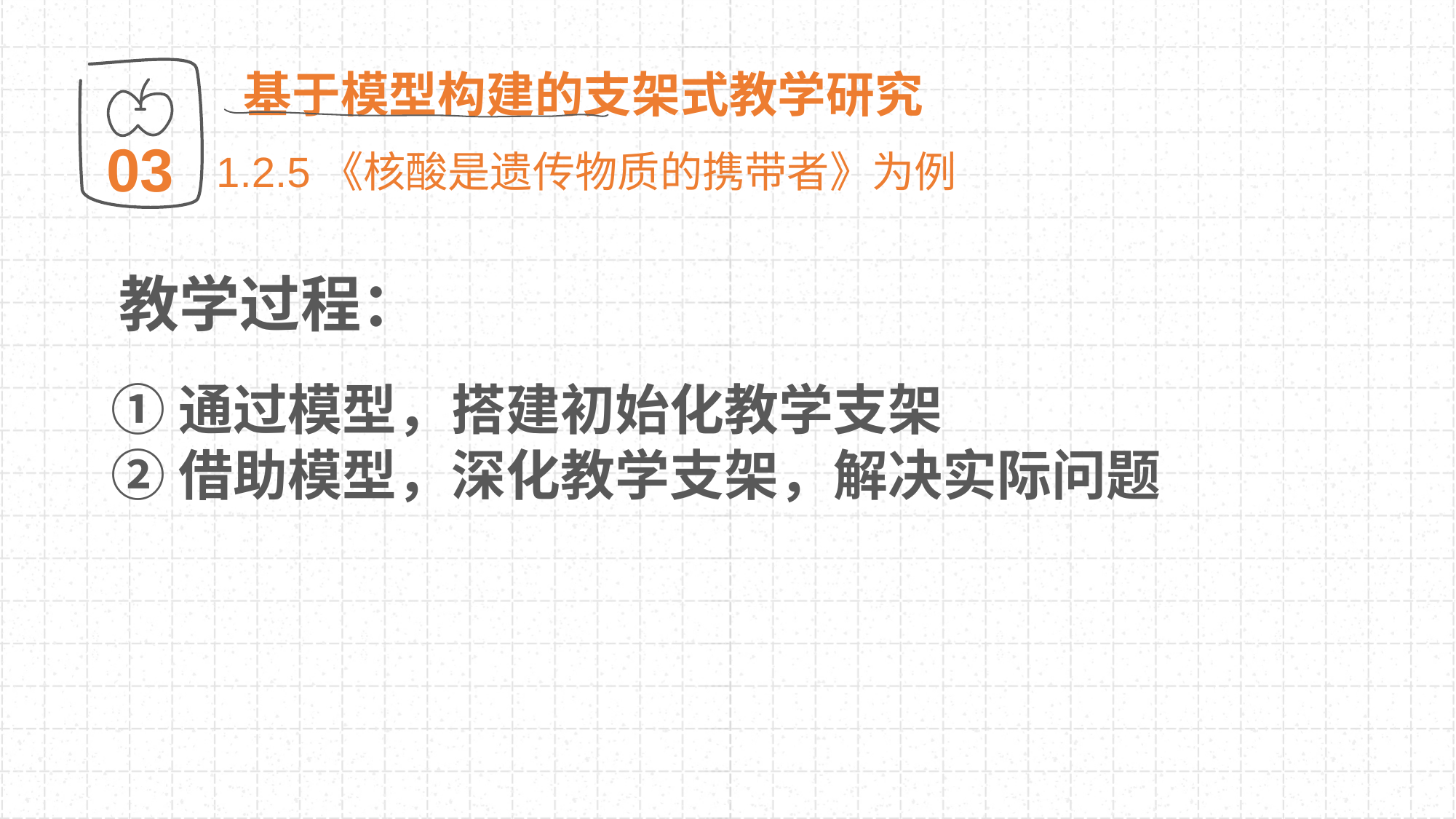

基于模型构建的支架式教学研究

03

1.2.5《核酸是遗传物质的携带者》为例
教学过程：
①通过模型，搭建初始化教学支架
②借助模型，深化教学支架，解决实际问题